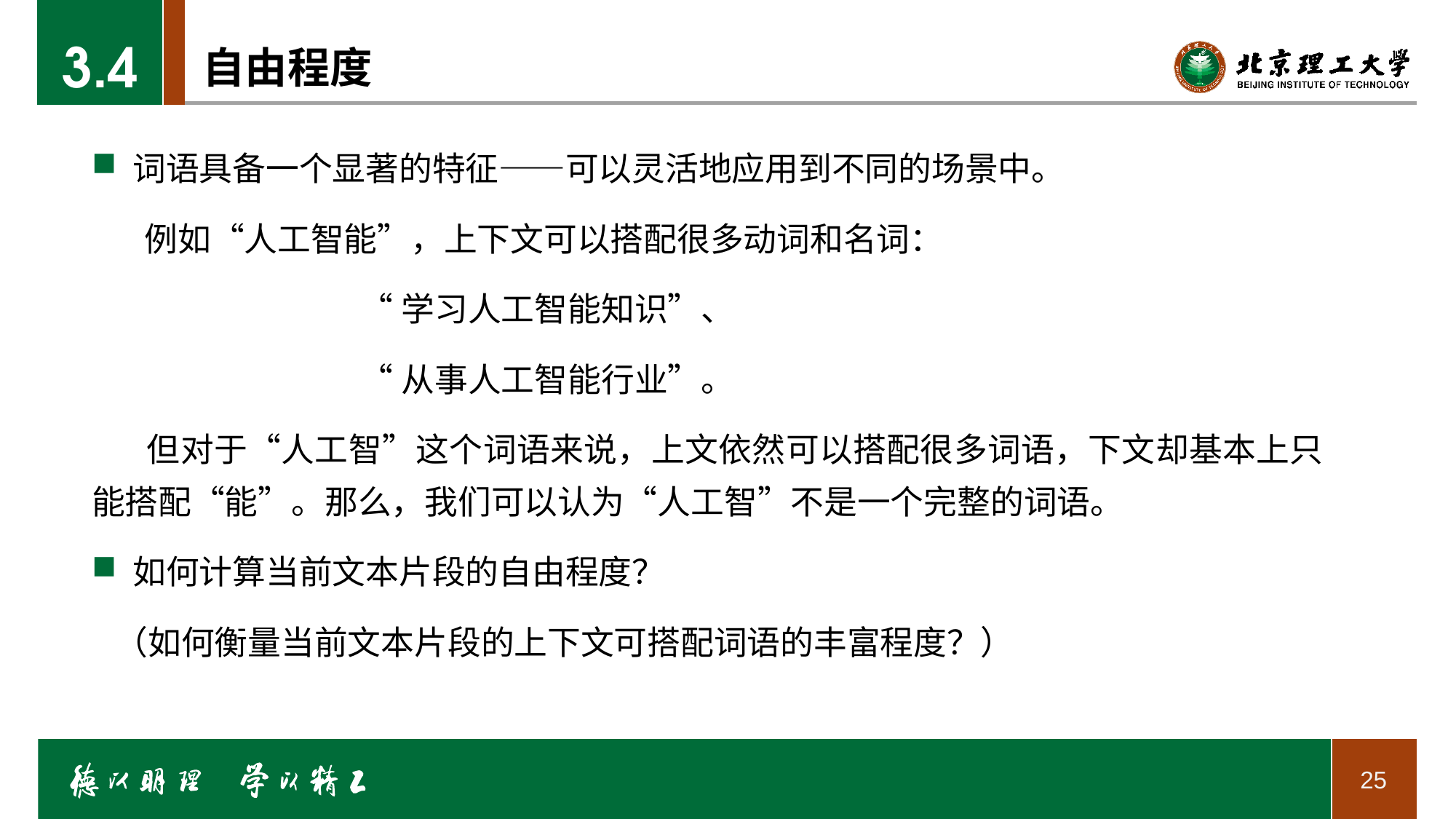

3.4
# 自由程度
词语具备一个显著的特征——可以灵活地应用到不同的场景中。
      例如“人工智能”，上下文可以搭配很多动词和名词：
                                    “学习人工智能知识”、
                                    “从事人工智能行业”。
      但对于“人工智”这个词语来说，上文依然可以搭配很多词语，下文却基本上只能搭配“能”。那么，我们可以认为“人工智”不是一个完整的词语。
如何计算当前文本片段的自由程度？
  （如何衡量当前文本片段的上下文可搭配词语的丰富程度？）